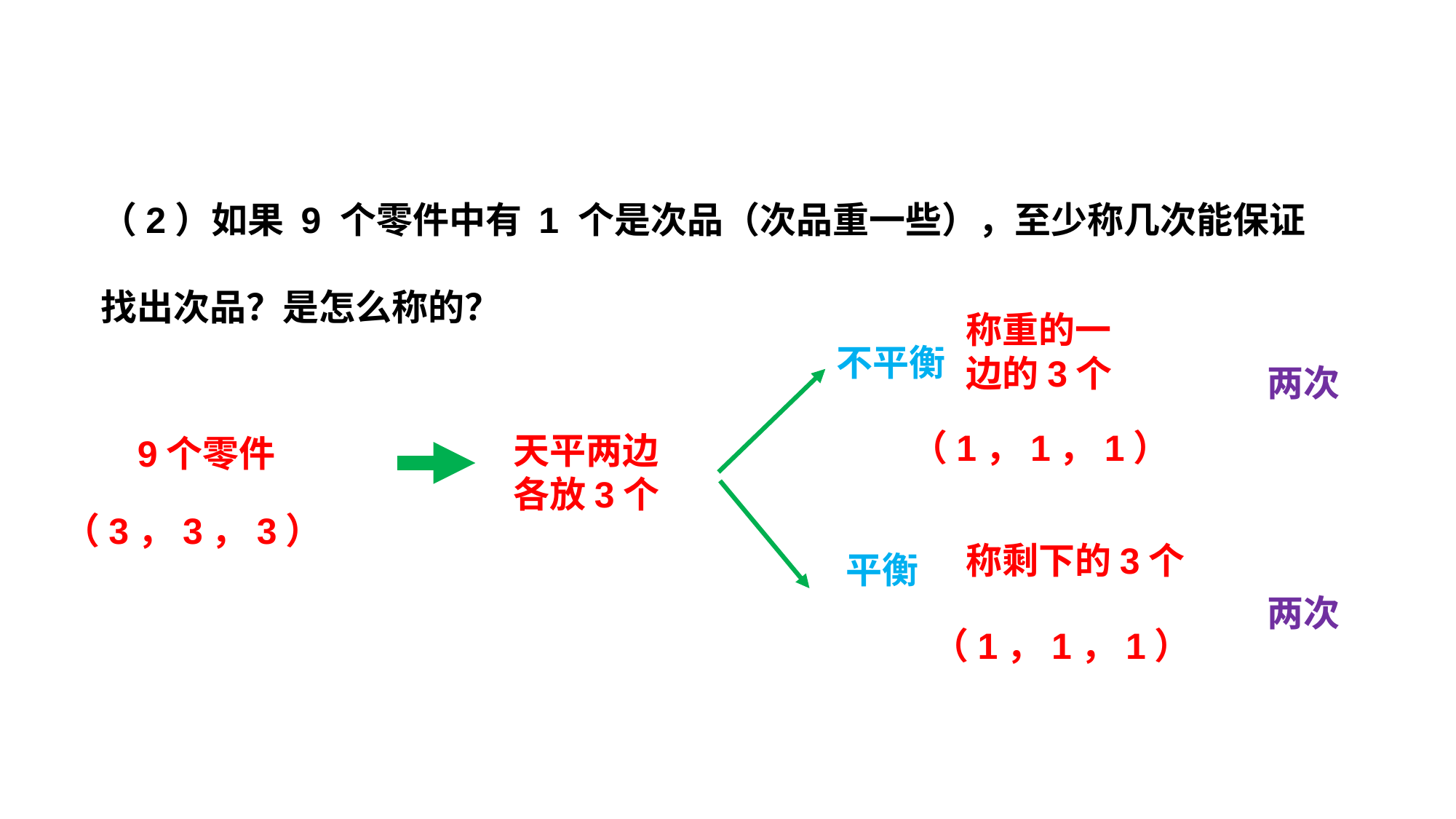

（2）如果 9 个零件中有 1 个是次品（次品重一些），至少称几次能保证找出次品？是怎么称的？
称重的一
边的3个
不平衡
两次

（1，1，1）
天平两边
各放3个
9个零件

（3，3，3）
称剩下的3个
平衡
两次
（1，1，1）